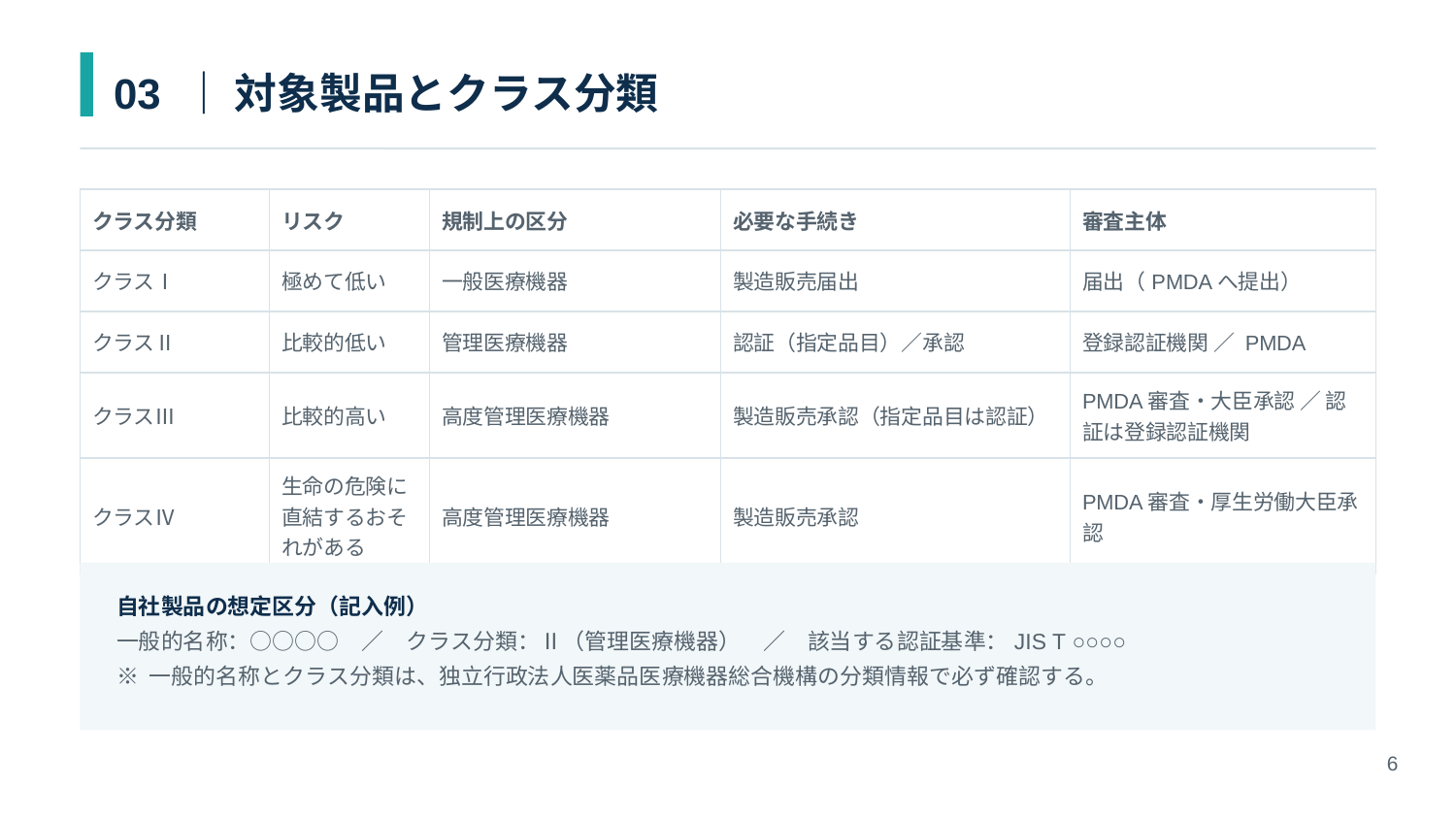

03 ｜ 対象製品とクラス分類
| クラス分類 | リスク | 規制上の区分 | 必要な手続き | 審査主体 |
| --- | --- | --- | --- | --- |
| クラスⅠ | 極めて低い | 一般医療機器 | 製造販売届出 | 届出（PMDAへ提出） |
| クラスⅡ | 比較的低い | 管理医療機器 | 認証（指定品目）／承認 | 登録認証機関 ／ PMDA |
| クラスⅢ | 比較的高い | 高度管理医療機器 | 製造販売承認（指定品目は認証） | PMDA審査・大臣承認 ／ 認証は登録認証機関 |
| クラスⅣ | 生命の危険に直結するおそれがある | 高度管理医療機器 | 製造販売承認 | PMDA審査・厚生労働大臣承認 |

自社製品の想定区分（記入例）
一般的名称：○○○○　／　クラス分類：Ⅱ（管理医療機器）　／　該当する認証基準：JIS T ○○○○
※ 一般的名称とクラス分類は、独立行政法人医薬品医療機器総合機構の分類情報で必ず確認する。
6